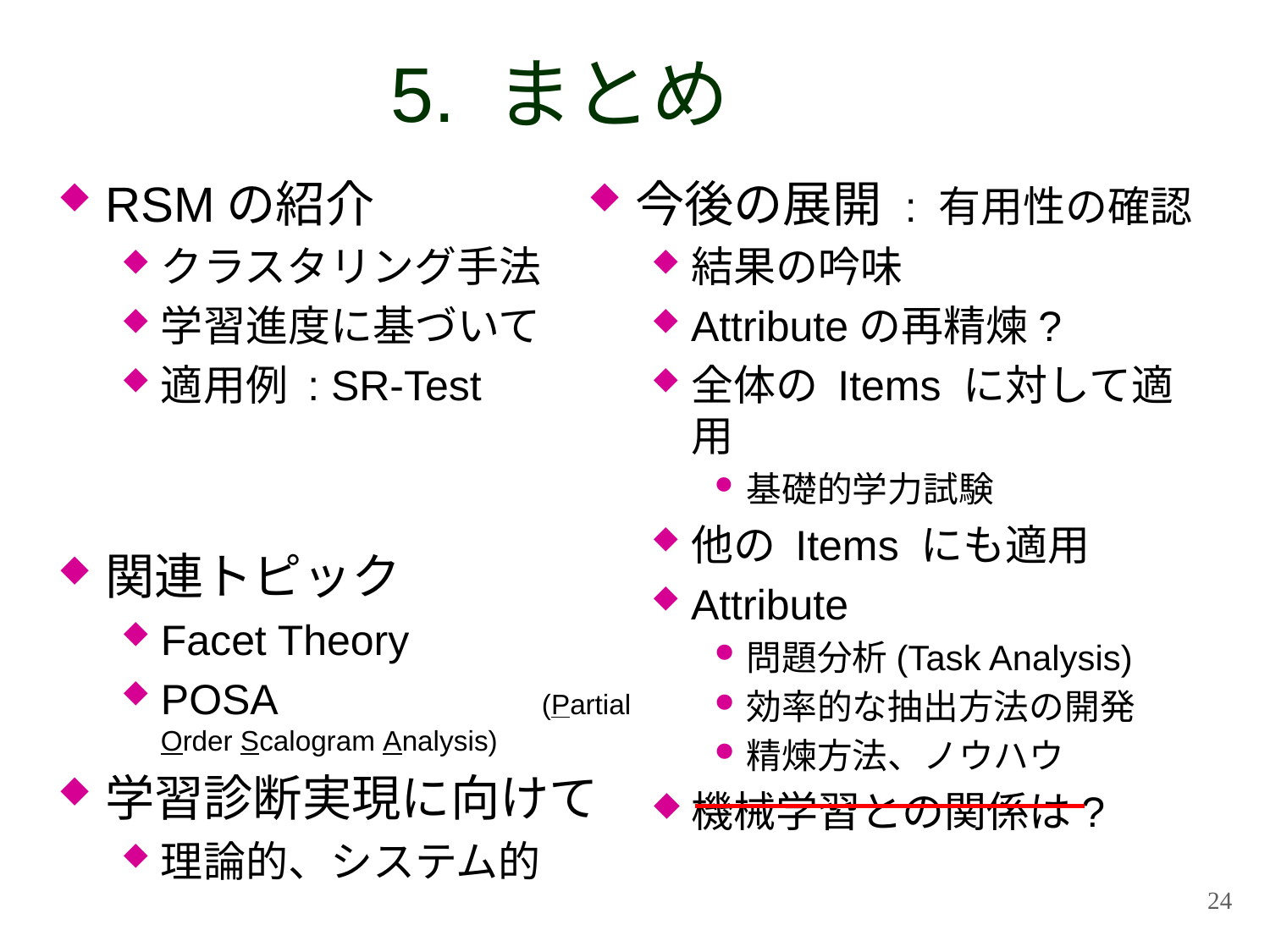

# 5. まとめ
RSMの紹介
クラスタリング手法
学習進度に基づいて
適用例 : SR-Test

関連トピック
Facet Theory
POSA			(Partial Order Scalogram Analysis)
学習診断実現に向けて
理論的、システム的
今後の展開 : 有用性の確認
結果の吟味
Attributeの再精煉?
全体の Items に対して適用
基礎的学力試験
他の Items にも適用
Attribute
問題分析(Task Analysis)
効率的な抽出方法の開発
精煉方法、ノウハウ
機械学習との関係は?
24